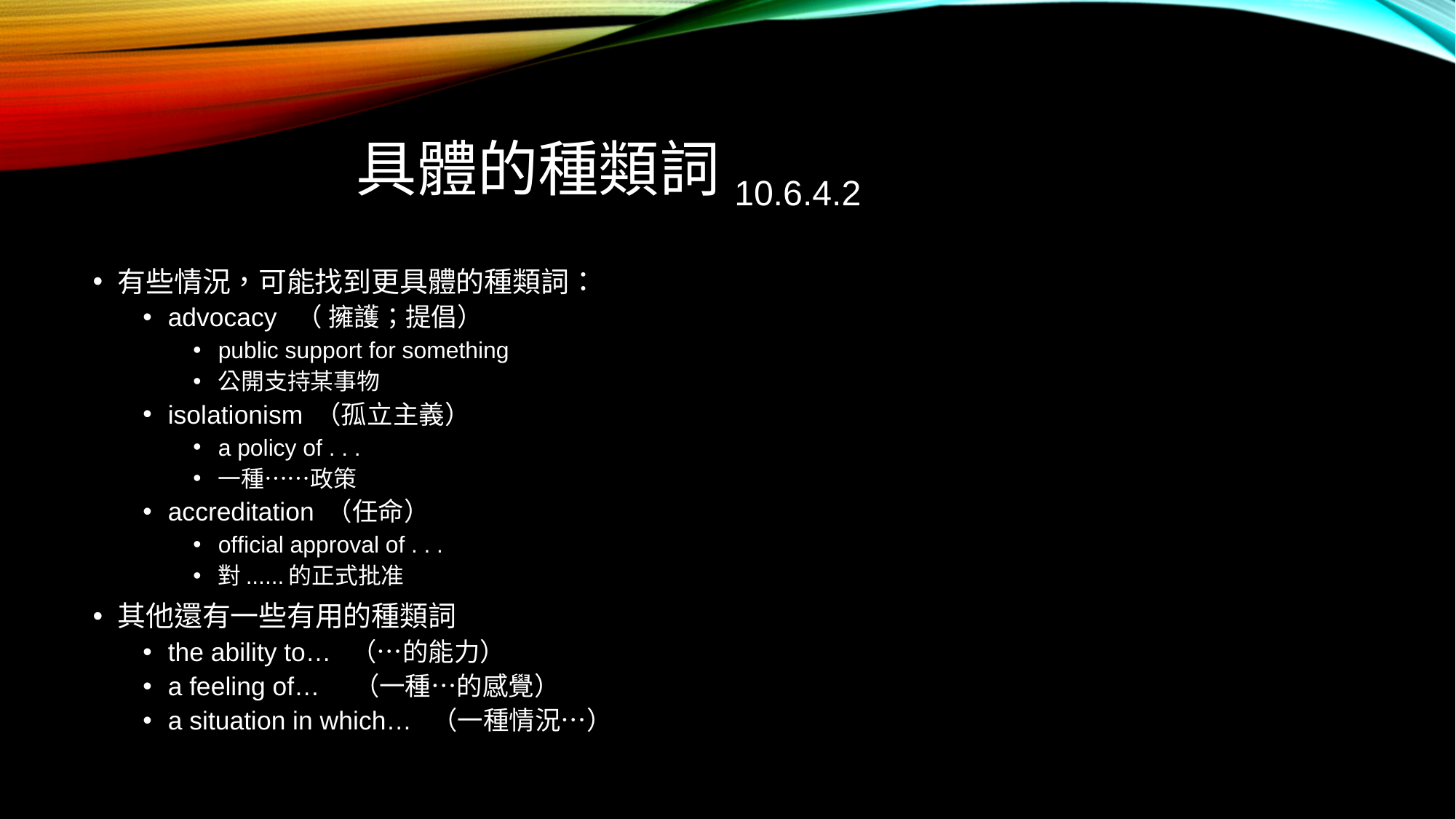

# 具體的種類詞10.6.4.2
有些情況，可能找到更具體的種類詞：
advocacy  （ 擁護；提倡）
public support for something
公開支持某事物
isolationism （孤立主義）
a policy of . . .
一種……政策
accreditation （任命）
ofﬁcial approval of . . .
對......的正式批准
其他還有一些有用的種類詞
the ability to…  （…的能力）
a feeling of…    （一種…的感覺）
a situation in which…  （一種情況…）